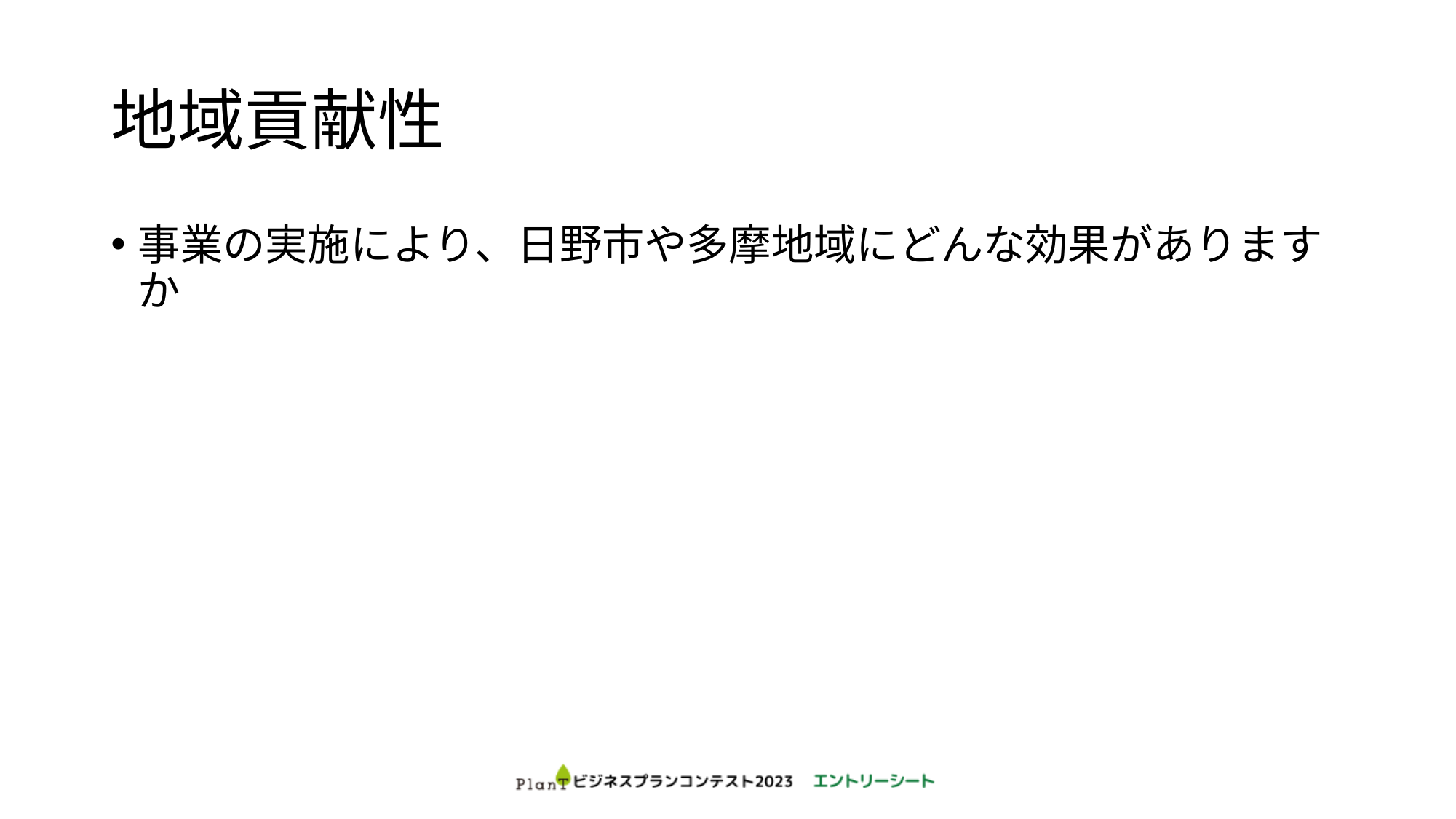

# 地域貢献性
事業の実施により、日野市や多摩地域にどんな効果がありますか